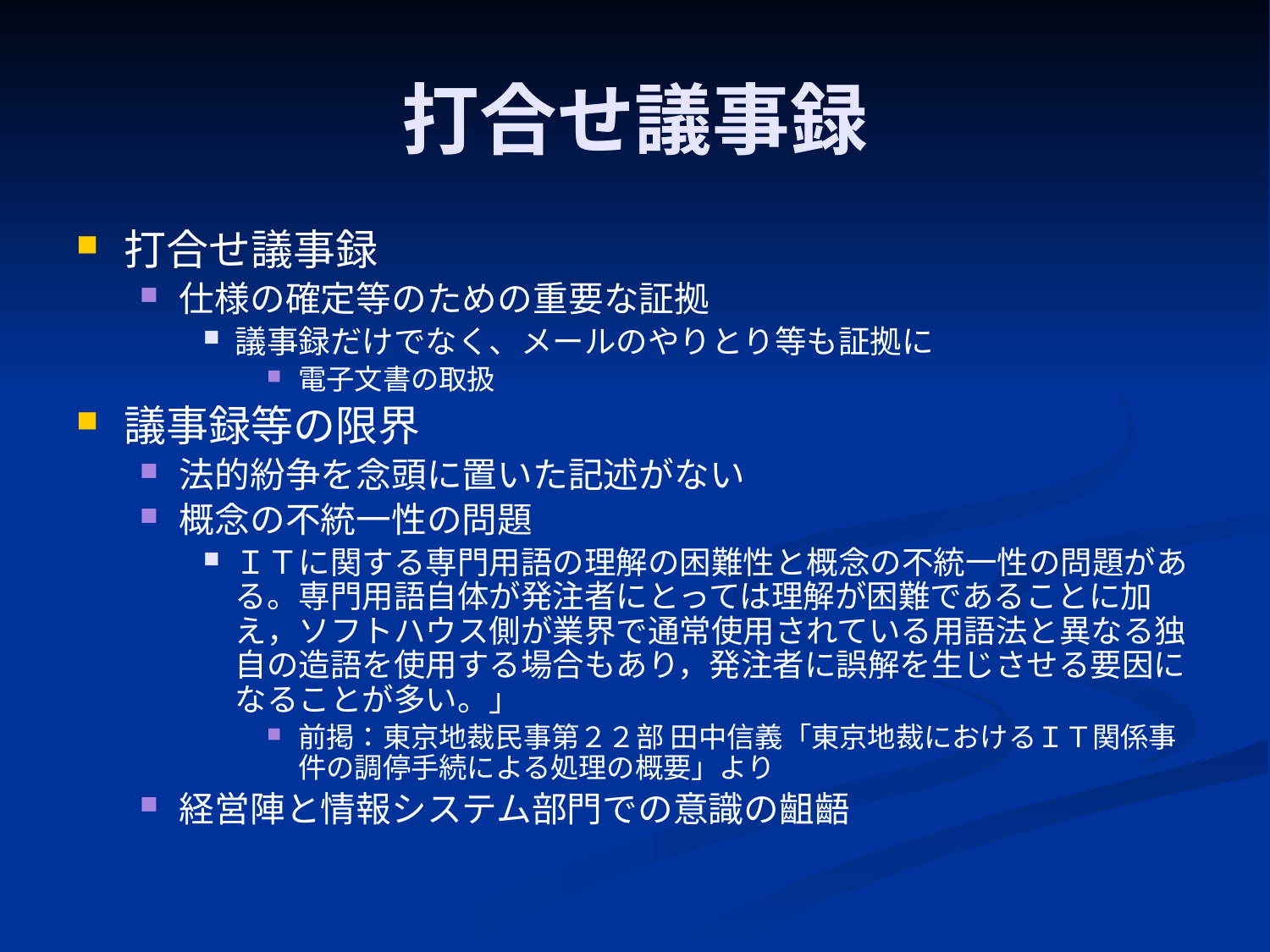

# 打合せ議事録
打合せ議事録
仕様の確定等のための重要な証拠
議事録だけでなく、メールのやりとり等も証拠に
電子文書の取扱
議事録等の限界
法的紛争を念頭に置いた記述がない
概念の不統一性の問題
ＩＴに関する専門用語の理解の困難性と概念の不統一性の問題がある。専門用語自体が発注者にとっては理解が困難であることに加え，ソフトハウス側が業界で通常使用されている用語法と異なる独自の造語を使用する場合もあり，発注者に誤解を生じさせる要因になることが多い。」
前掲：東京地裁民事第２２部 田中信義「東京地裁におけるＩＴ関係事件の調停手続による処理の概要」より
経営陣と情報システム部門での意識の齟齬